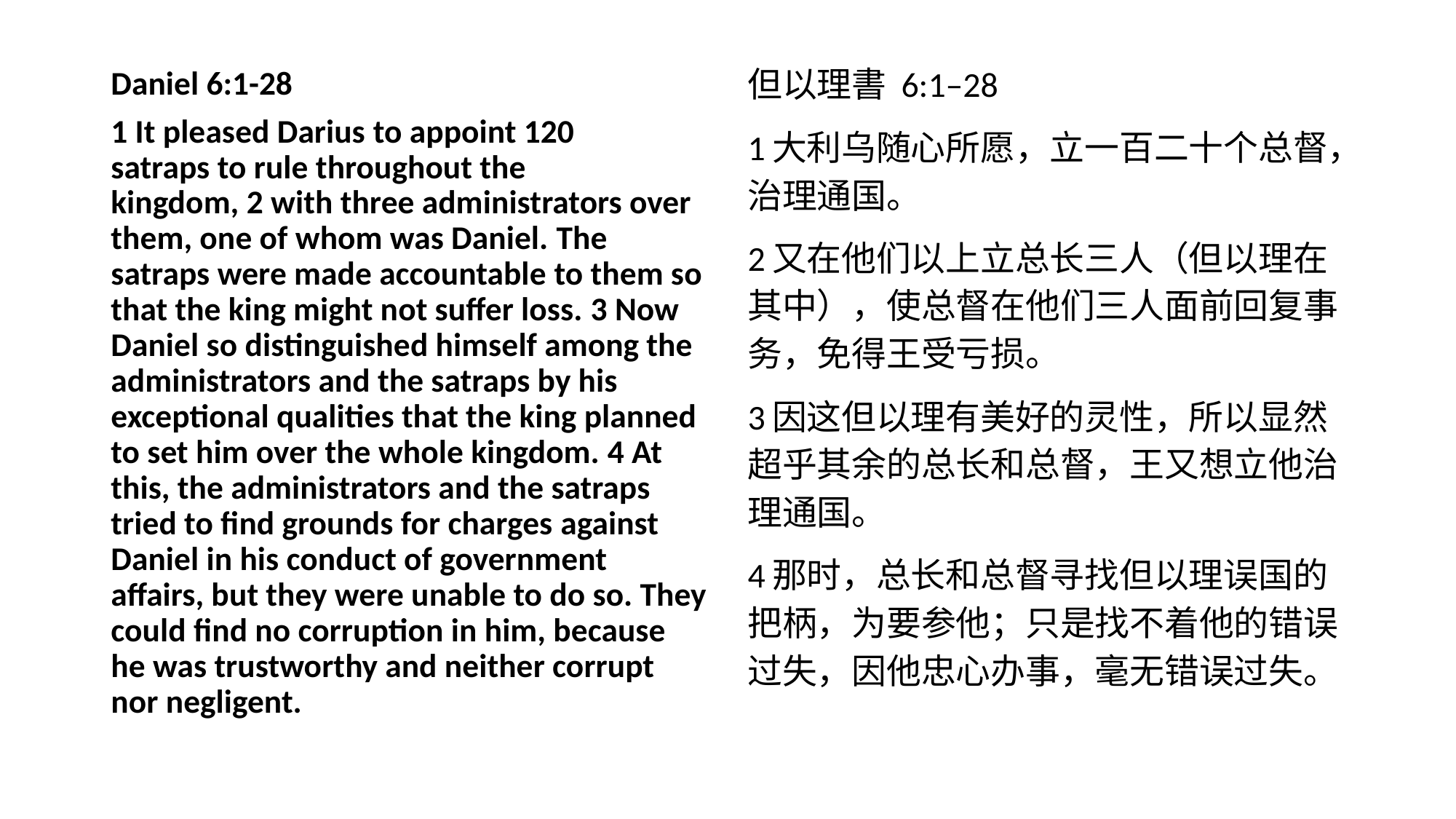

但以理書 6:1–28
1大利乌随心所愿，立一百二十个总督，治理通国。
2又在他们以上立总长三人（但以理在其中），使总督在他们三人面前回复事务，免得王受亏损。
3因这但以理有美好的灵性，所以显然超乎其余的总长和总督，王又想立他治理通国。
4那时，总长和总督寻找但以理误国的把柄，为要参他；只是找不着他的错误过失，因他忠心办事，毫无错误过失。
Daniel 6:1-28
1 It pleased Darius to appoint 120 satraps to rule throughout the kingdom, 2 with three administrators over them, one of whom was Daniel. The satraps were made accountable to them so that the king might not suffer loss. 3 Now Daniel so distinguished himself among the administrators and the satraps by his exceptional qualities that the king planned to set him over the whole kingdom. 4 At this, the administrators and the satraps tried to find grounds for charges against Daniel in his conduct of government affairs, but they were unable to do so. They could find no corruption in him, because he was trustworthy and neither corrupt nor negligent.